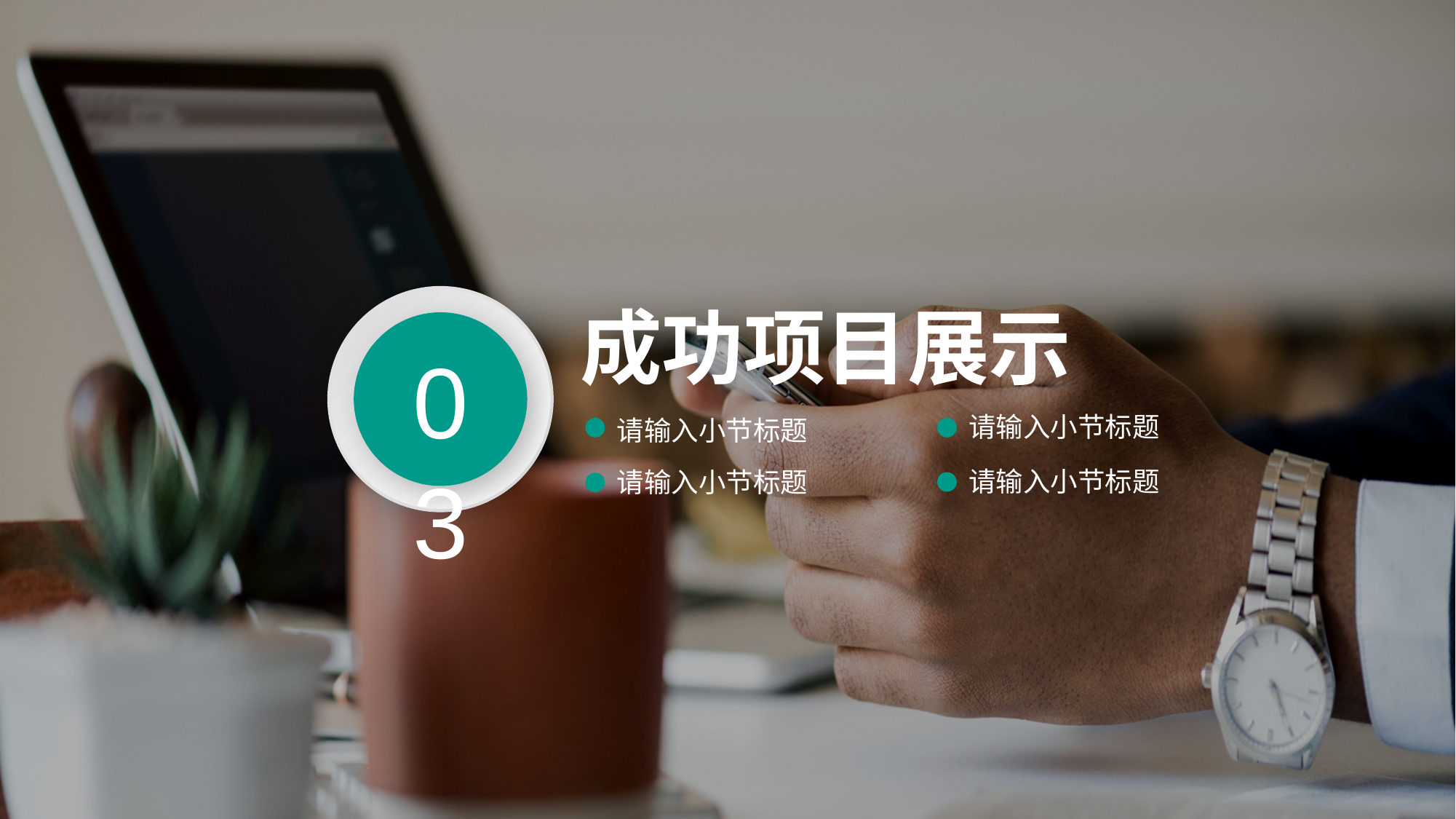

03
成功项目展示
请输入小节标题

请输入小节标题

请输入小节标题

请输入小节标题